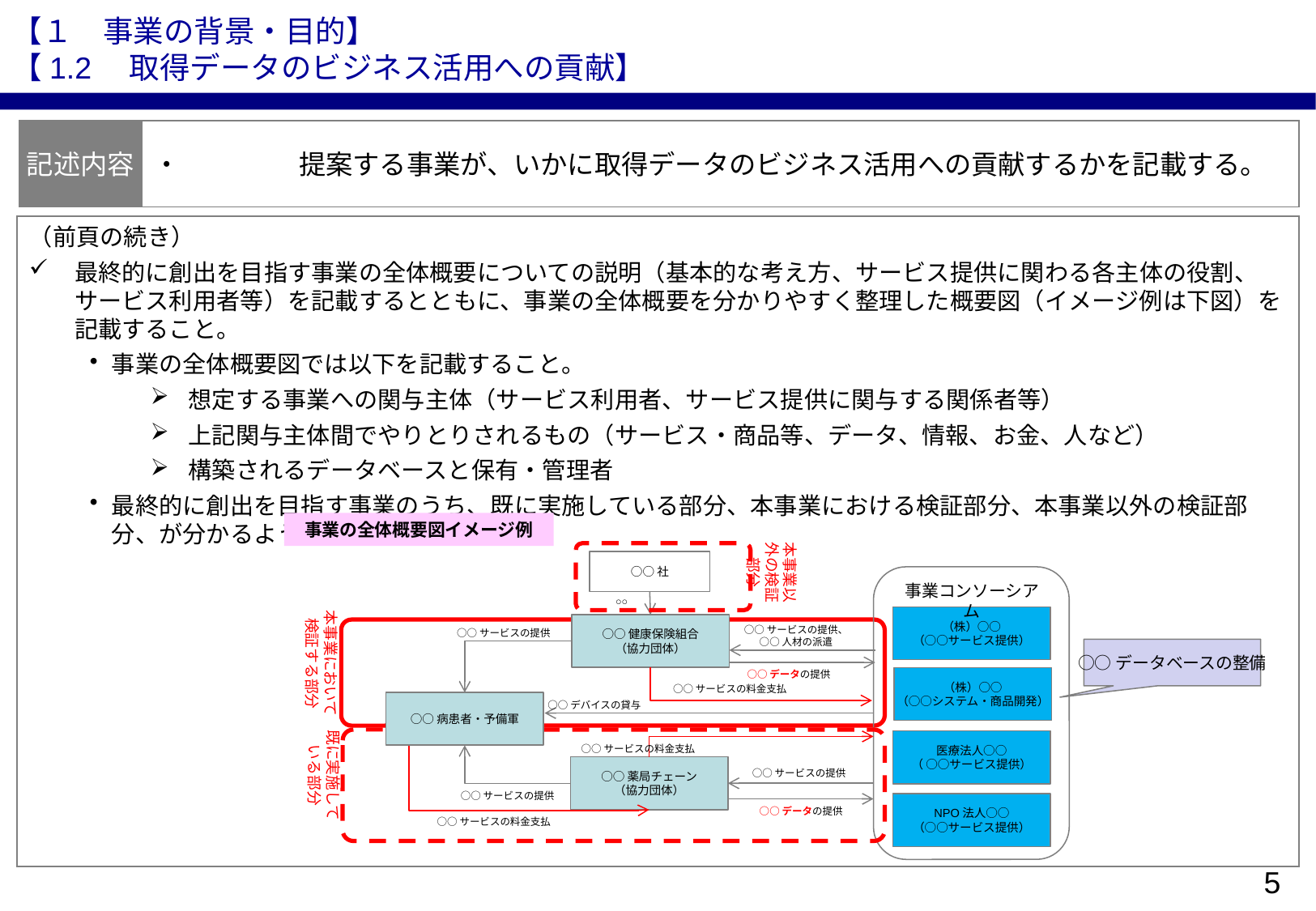

【１　事業の背景・目的】
【1.2　取得データのビジネス活用への貢献】
記述内容
・	提案する事業が、いかに取得データのビジネス活用への貢献するかを記載する。
（前頁の続き）
最終的に創出を目指す事業の全体概要についての説明（基本的な考え方、サービス提供に関わる各主体の役割、サービス利用者等）を記載するとともに、事業の全体概要を分かりやすく整理した概要図（イメージ例は下図）を記載すること。
事業の全体概要図では以下を記載すること。
想定する事業への関与主体（サービス利用者、サービス提供に関与する関係者等）
上記関与主体間でやりとりされるもの（サービス・商品等、データ、情報、お金、人など）
構築されるデータベースと保有・管理者
最終的に創出を目指す事業のうち、既に実施している部分、本事業における検証部分、本事業以外の検証部分、が分かるよう記載すること。
事業の全体概要図イメージ例
本事業以外の検証部分

○○社

事業コンソーシアム
○○
本事業において
検証する部分
（株）○○
（○○サービス提供）
○○健康保険組合
（協力団体）
○○サービスの提供、
○○人材の派遣

○○サービスの提供
○○データの提供
（株）○○
（○○システム・商品開発）
○○サービスの料金支払
既に実施して
いる部分
○○デバイスの貸与
○○病患者・予備軍

医療法人○○
（ ○○サービス提供）
○○サービスの料金支払
○○薬局チェーン
（協力団体）
○○サービスの提供
○○サービスの提供
NPO法人○○
（○○サービス提供）
○○データの提供
○○サービスの料金支払
○○データベースの整備